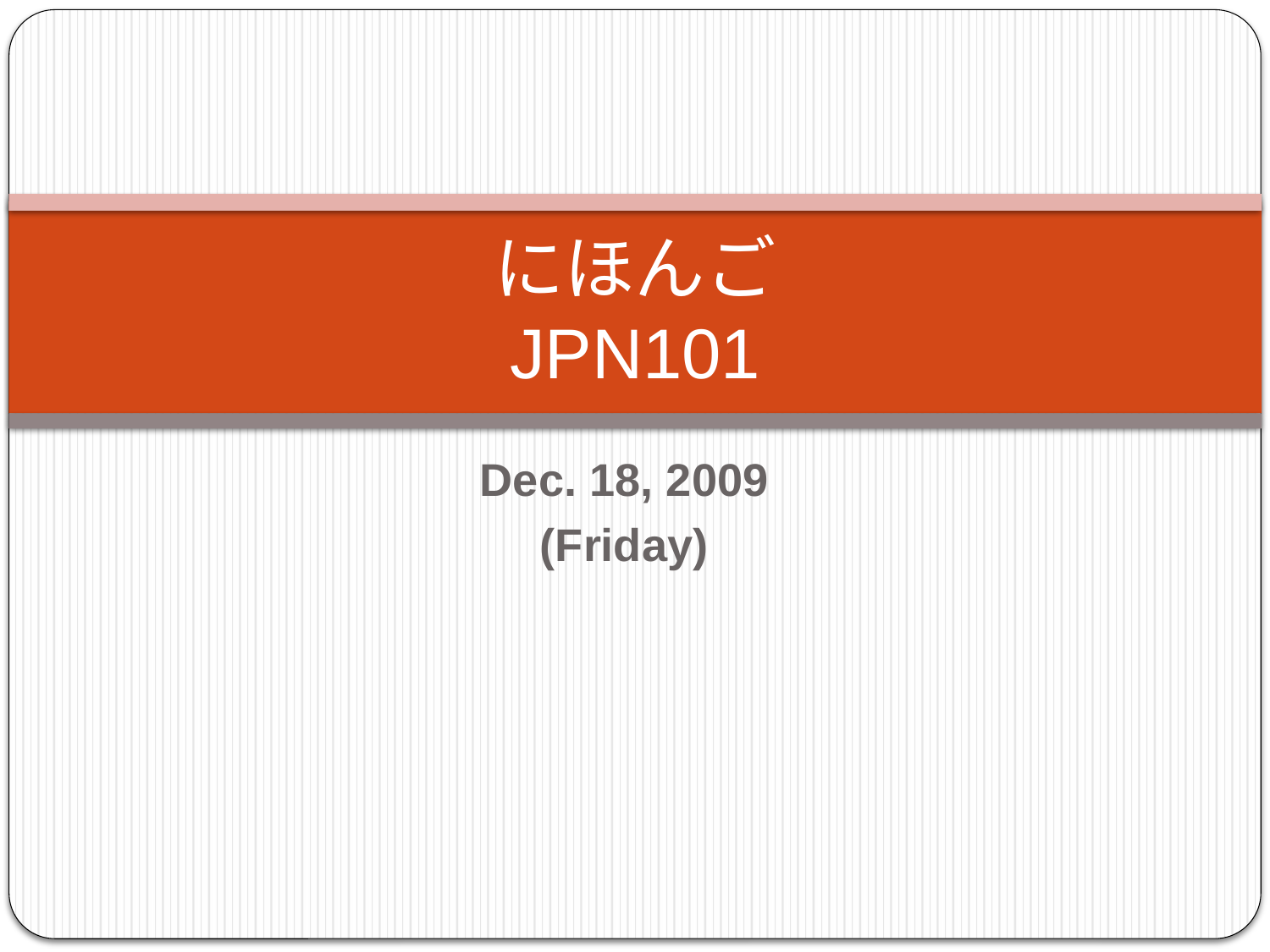

# にほんご JPN101
Dec. 18, 2009
(Friday)